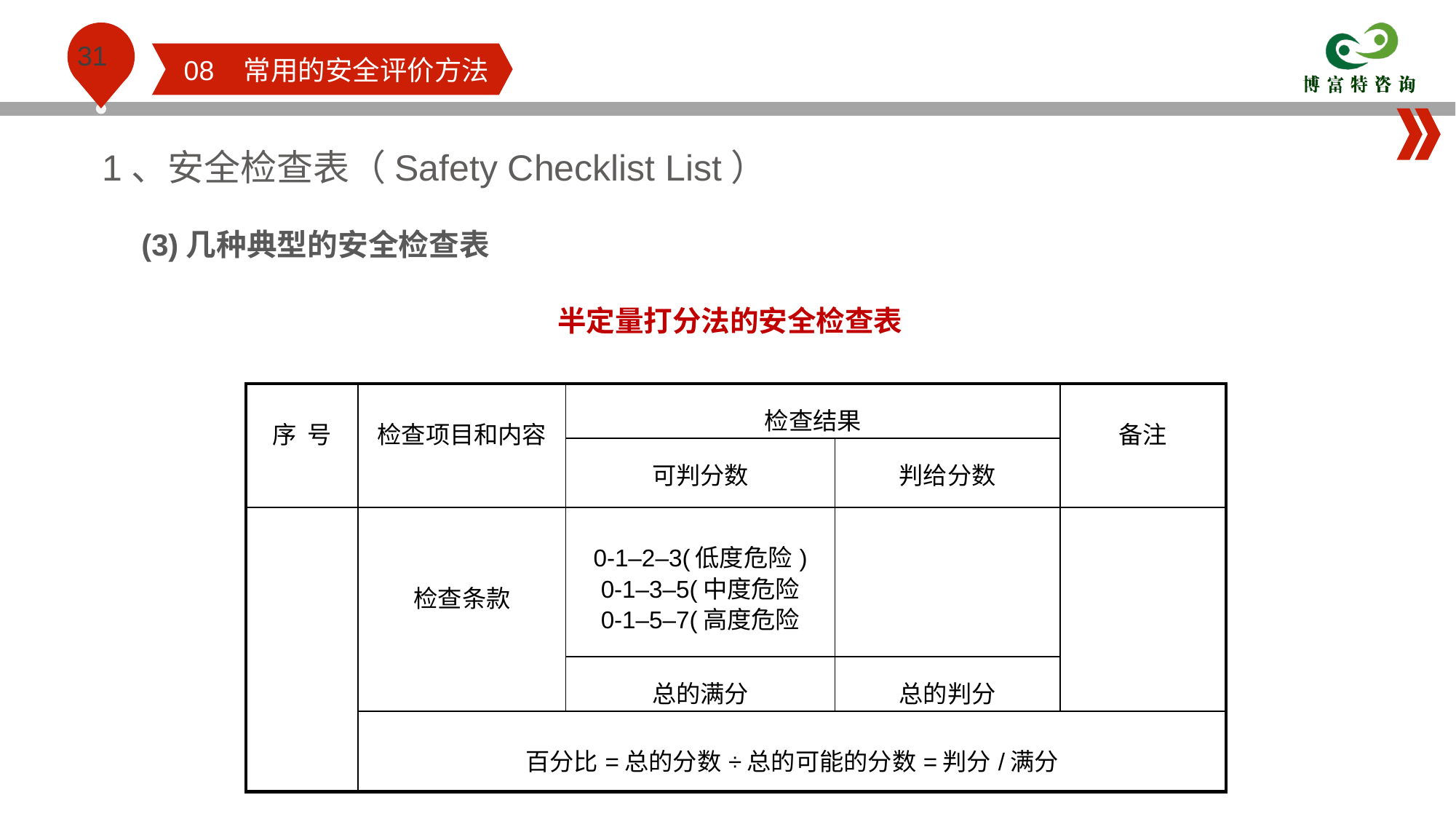

08   常用的安全评价方法
1、安全检查表（Safety Checklist List）
(3)几种典型的安全检查表
半定量打分法的安全检查表
| 序 号 | 检查项目和内容 | 检查结果 |  | 备注 |
| --- | --- | --- | --- | --- |
|  |  | 可判分数 | 判给分数 |  |
|  | 检查条款 | 0-1–2–3(低度危险) 0-1–3–5(中度危险 0-1–5–7(高度危险 |  |  |
|  |  | 总的满分 | 总的判分 |  |
|  | 百分比=总的分数÷总的可能的分数=判分/满分 |  |  |  |